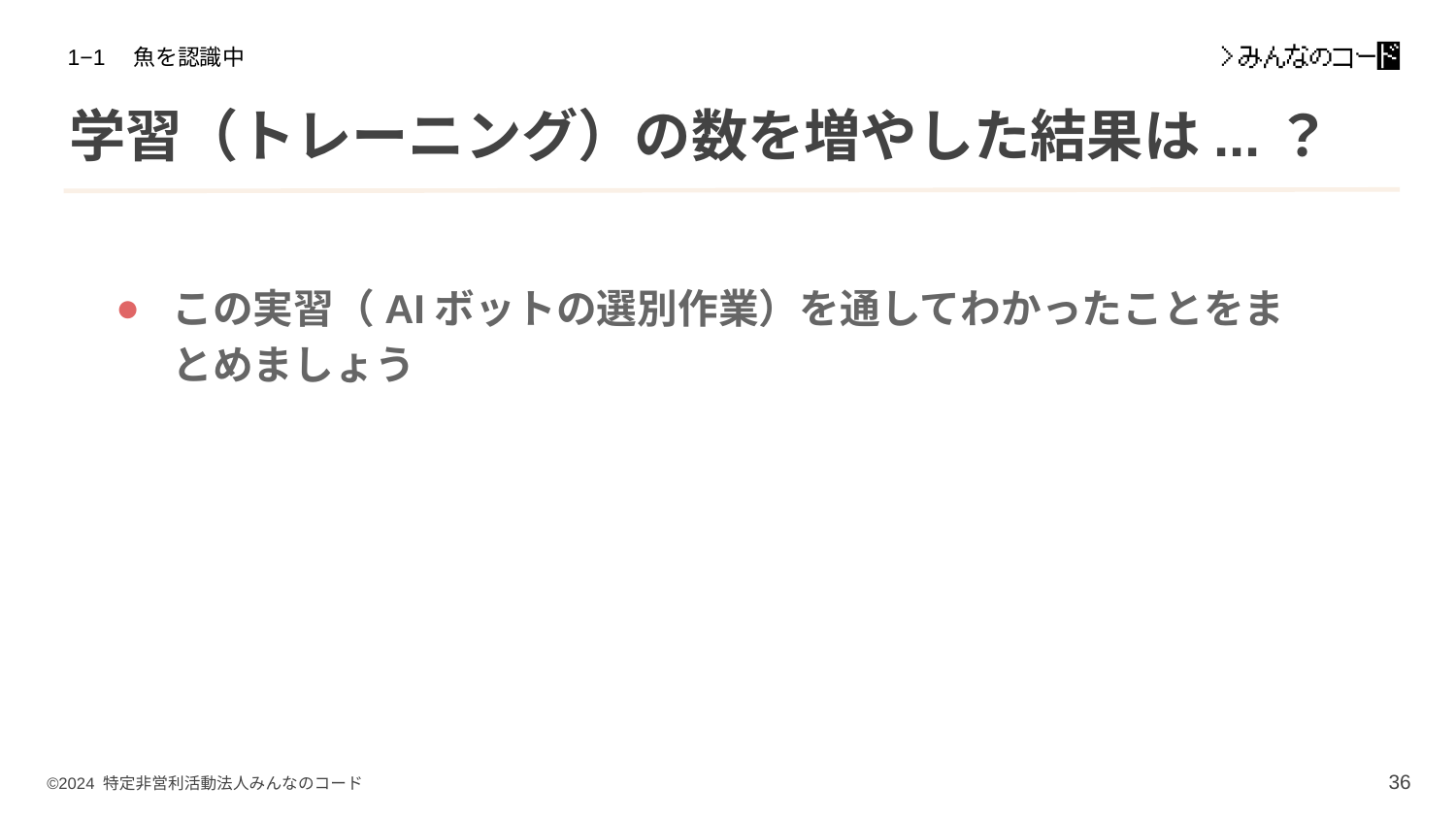

1−1　魚を認識中
# 学習（トレーニング）の数を増やした結果は...？
この実習（AIボットの選別作業）を通してわかったことをまとめましょう